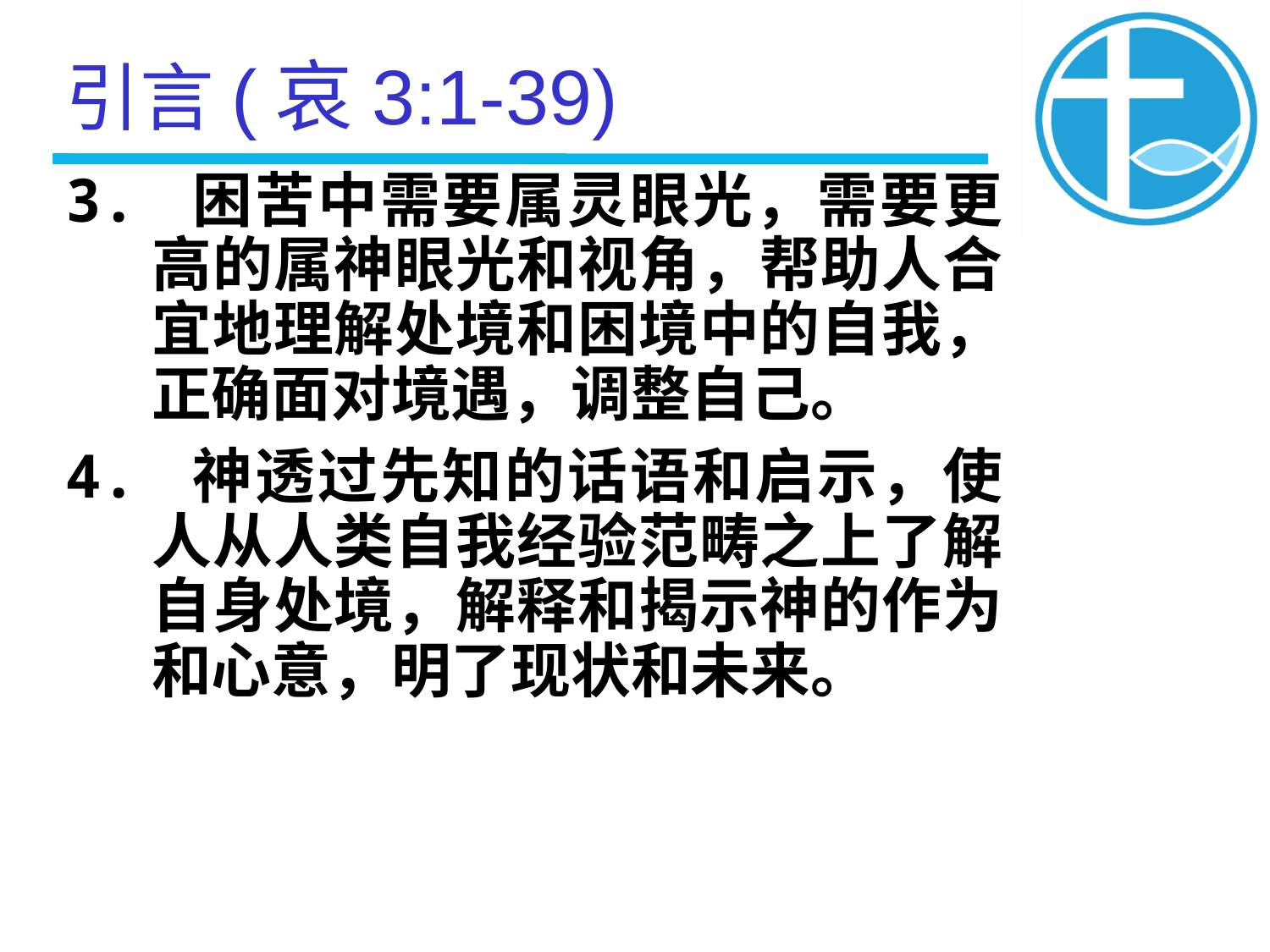

引言(哀3:1-39)

3. 困苦中需要属灵眼光，需要更高的属神眼光和视角，帮助人合宜地理解处境和困境中的自我，正确面对境遇，调整自己。
4. 神透过先知的话语和启示，使人从人类自我经验范畴之上了解自身处境，解释和揭示神的作为和心意，明了现状和未来。